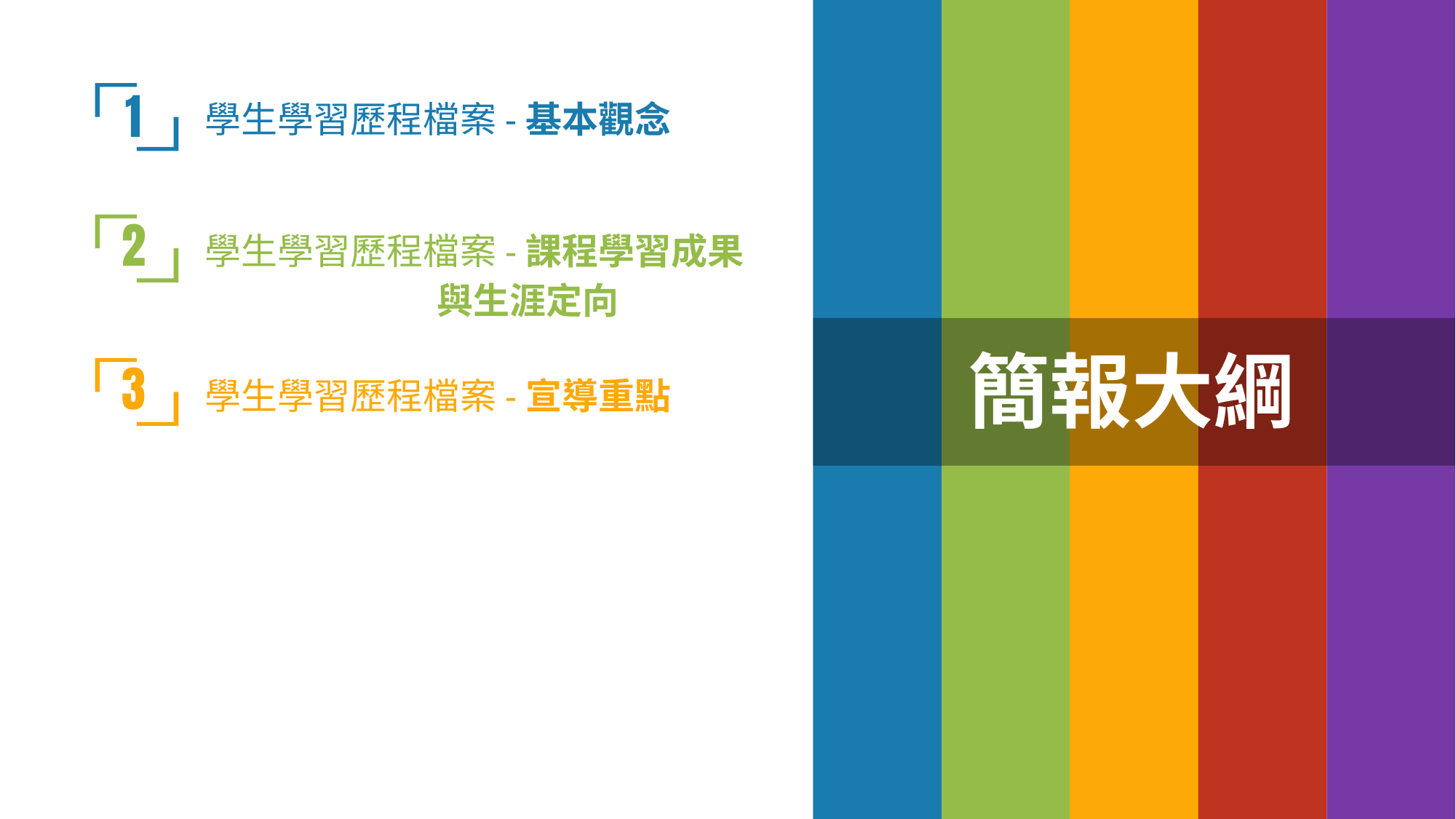

1

學生學習歷程檔案-基本觀念
2
學生學習歷程檔案-課程學習成果
                            與生涯定向
簡報大綱
3

學生學習歷程檔案-宣導重點